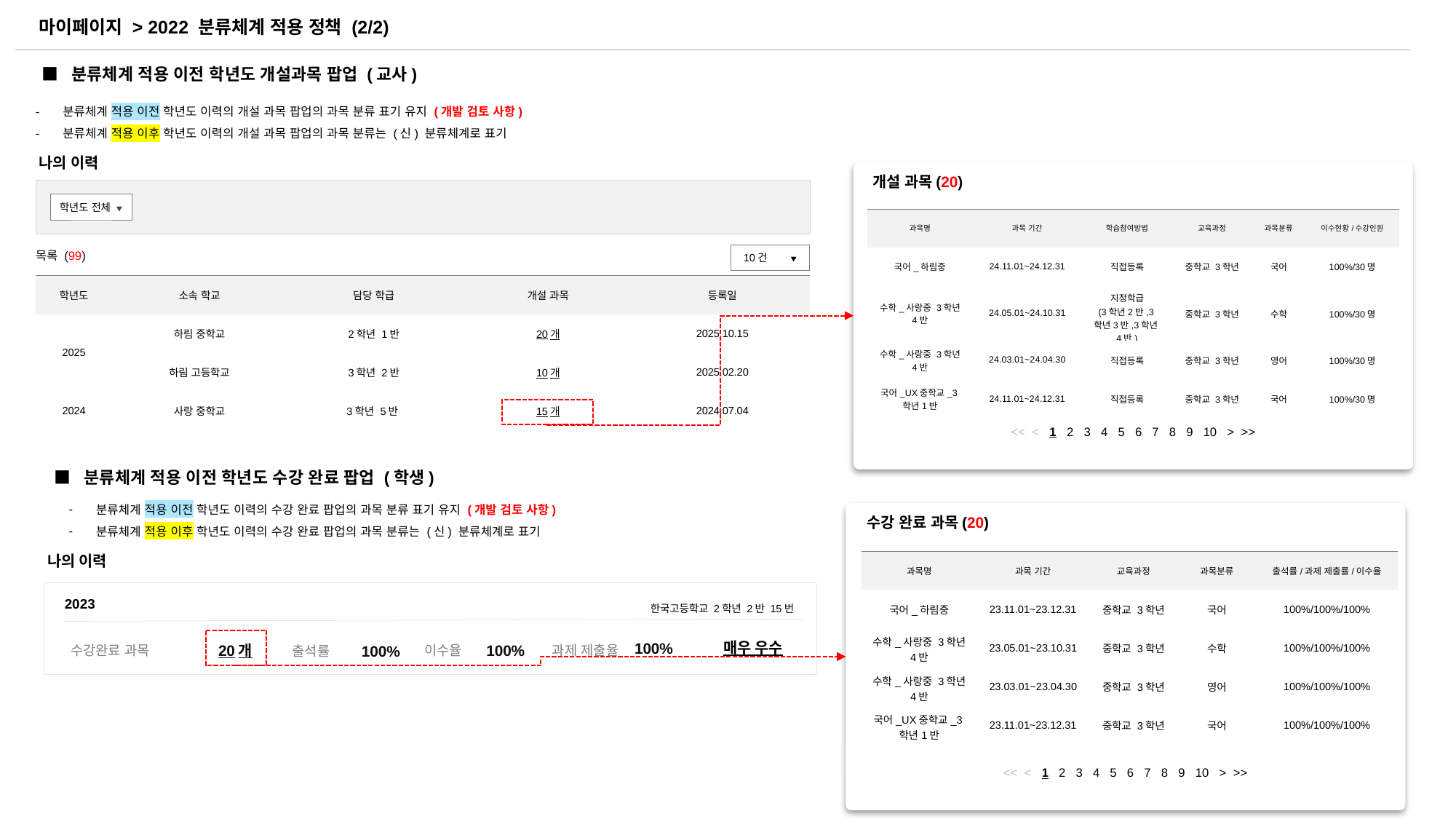

| Ver | Description |
| --- | --- |
| 2.2.6 | 2022 분류체계 적용 정책 추가 |
마이페이지 > 2022 분류체계 적용 정책 (2/2)
■  분류체계 적용 이전 학년도 개설과목 팝업 (교사)
분류체계 적용 이전 학년도 이력의 개설 과목 팝업의 과목 분류 표기 유지 (개발 검토 사항)
분류체계 적용 이후 학년도 이력의 개설 과목 팝업의 과목 분류는 (신) 분류체계로 표기
나의 이력

개설 과목(20)

학년도 전체  ▼
| 과목명 | 과목 기간 | 학습참여방법 | 교육과정 | 과목분류 | 이수현황/수강인원 |
| --- | --- | --- | --- | --- | --- |
| 국어\_하림중 | 24.11.01~24.12.31 | 직접등록 | 중학교 3학년 | 국어 | 100%/30명 |
| 수학\_사랑중 3학년 4반 | 24.05.01~24.10.31 | 지정학급 (3학년2반,3학년3반,3학년4반) | 중학교 3학년 | 수학 | 100%/30명 |
| 수학\_사랑중 3학년 4반 | 24.03.01~24.04.30 | 직접등록 | 중학교 3학년 | 영어 | 100%/30명 |
| 국어\_UX중학교\_3학년1반 | 24.11.01~24.12.31 | 직접등록 | 중학교 3학년 | 국어 | 100%/30명 |
10건        ▼
목록 (99)
| 학년도 | 소속 학교 | 담당 학급 | 개설 과목 | 등록일 |
| --- | --- | --- | --- | --- |
| 2025 | 하림 중학교 | 2학년 1반 | 20개 | 2025.10.15 |
| 2023 | 하림 고등학교 | 3학년 2반 | 10개 | 2025.02.20 |
| 2024 | 사랑 중학교 | 3학년 5반 | 15개 | 2024.07.04 |

<<  <   1   2   3   4   5   6   7   8   9   10   >  >>
■  분류체계 적용 이전 학년도 수강 완료 팝업 (학생)
분류체계 적용 이전 학년도 이력의 수강 완료 팝업의 과목 분류 표기 유지 (개발 검토 사항)
분류체계 적용 이후 학년도 이력의 수강 완료 팝업의 과목 분류는 (신) 분류체계로 표기

수강 완료 과목(20)
| 과목명 | 과목 기간 | 교육과정 | 과목분류 | 출석률/과제 제출률/이수율 |
| --- | --- | --- | --- | --- |
| 국어\_하림중 | 23.11.01~23.12.31 | 중학교 3학년 | 국어 | 100%/100%/100% |
| 수학\_사랑중 3학년 4반 | 23.05.01~23.10.31 | 중학교 3학년 | 수학 | 100%/100%/100% |
| 수학\_사랑중 3학년 4반 | 23.03.01~23.04.30 | 중학교 3학년 | 영어 | 100%/100%/100% |
| 국어\_UX중학교\_3학년1반 | 23.11.01~23.12.31 | 중학교 3학년 | 국어 | 100%/100%/100% |
나의 이력

2023
한국고등학교 2학년 2반 15번
매우 우수
100%
20개
100%
100%
과제 제출율
수강완료 과목
이수율
출석률

<<  <   1   2   3   4   5   6   7   8   9   10   >  >>